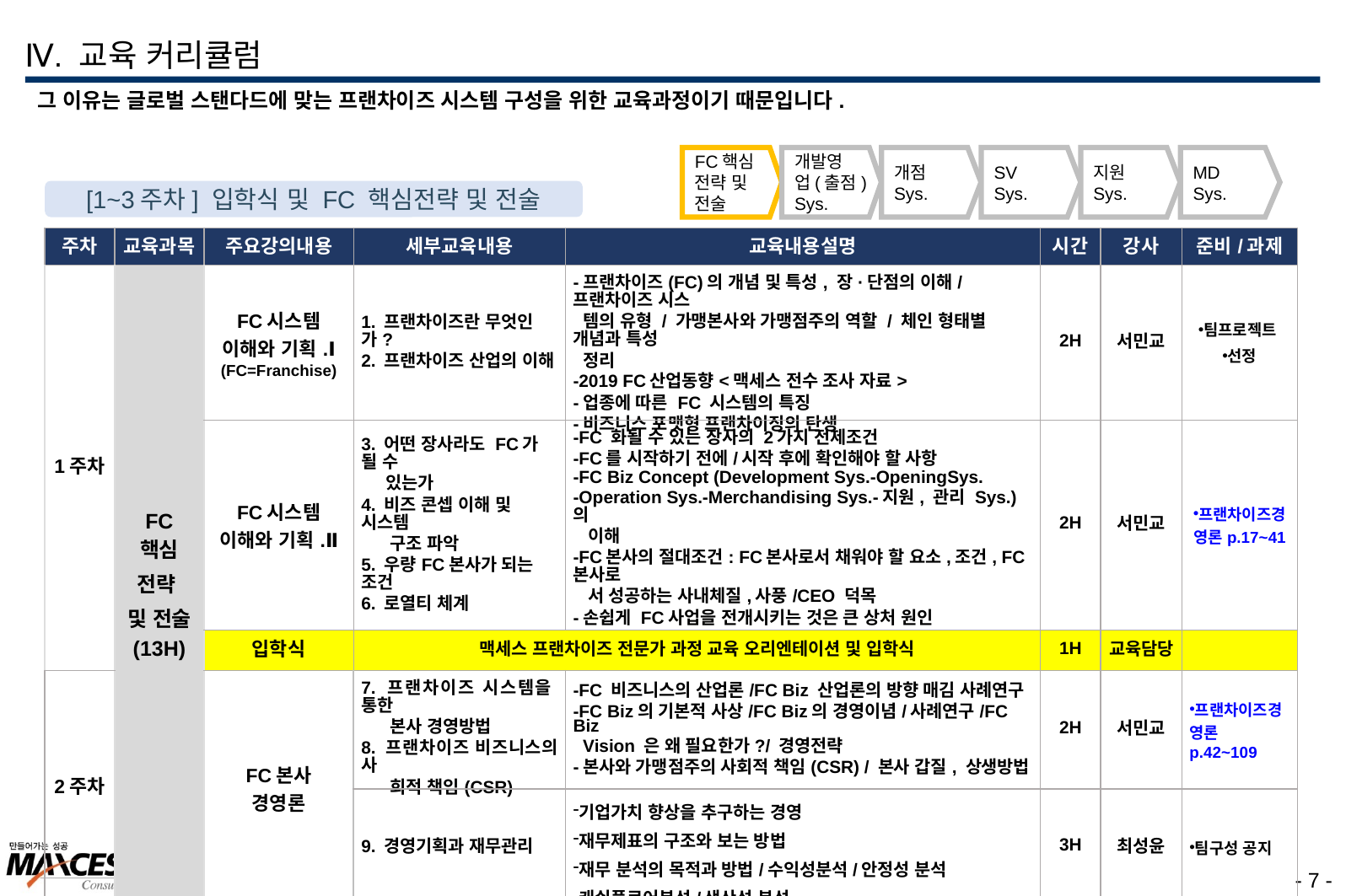

Ⅳ. 교육 커리큘럼
그 이유는 글로벌 스탠다드에 맞는 프랜차이즈 시스템 구성을 위한 교육과정이기 때문입니다.
FC핵심
전략 및
전술
개발영
업(출점)
Sys.
개점
Sys.
SV
Sys.
지원
Sys.
MD
Sys.
[1~3주차] 입학식 및 FC 핵심전략 및 전술
| 주차 | 교육과목 | 주요강의내용 | 세부교육내용 | 교육내용설명 | 시간 | 강사 | 준비/과제 |
| --- | --- | --- | --- | --- | --- | --- | --- |
| 1주차 | FC 핵심 전략 및 전술 (13H) | FC시스템 이해와 기획.Ⅰ (FC=Franchise) | 1. 프랜차이즈란 무엇인가? 2. 프랜차이즈 산업의 이해 | -프랜차이즈(FC)의 개념 및 특성, 장·단점의 이해/ 프랜차이즈 시스 템의 유형 / 가맹본사와 가맹점주의 역할 / 체인 형태별 개념과 특성 정리 -2019 FC산업동향<맥세스 전수 조사 자료> -업종에 따른 FC 시스템의 특징 -비즈니스 포맷형 프랜차이징의 탄생 | 2H | 서민교 | 팀프로젝트 선정 |
|  |  | FC시스템 이해와 기획.Ⅱ | 3. 어떤 장사라도 FC가 될 수 있는가 4. 비즈 콘셉 이해 및 시스템 구조 파악 5. 우량FC본사가 되는 조건 6. 로열티 체계 | -FC 화될 수 있는 장사의 2가지 전제조건 -FC를 시작하기 전에/시작 후에 확인해야 할 사항 -FC Biz Concept (Development Sys.-OpeningSys. -Operation Sys.-Merchandising Sys.-지원, 관리 Sys.)의 이해 -FC본사의 절대조건: FC본사로서 채워야 할 요소,조건, FC본사로 서 성공하는 사내체질,사풍/CEO 덕목 -손쉽게 FC사업을 전개시키는 것은 큰 상처 원인 -로열티 체계 구축을 위한 조건 | 2H | 서민교 | 프랜차이즈경영론p.17~41 |
|  |  | 입학식 | 맥세스 프랜차이즈 전문가 과정 교육 오리엔테이션 및 입학식 |  | 1H | 교육담당 |  |
| 2주차 |  | FC본사 경영론 | 7. 프랜차이즈 시스템을 통한 본사 경영방법 8. 프랜차이즈 비즈니스의 사 회적 책임(CSR) | -FC 비즈니스의 산업론/FC Biz 산업론의 방향 매김 사례연구 -FC Biz의 기본적 사상/FC Biz의 경영이념/사례연구/FC Biz Vision 은 왜 필요한가?/ 경영전략 -본사와 가맹점주의 사회적 책임(CSR) / 본사 갑질, 상생방법 | 2H | 서민교 | 프랜차이즈경영론p.42~109 |
|  |  |  | 9. 경영기획과 재무관리 | 기업가치 향상을 추구하는 경영 재무제표의 구조와 보는 방법 재무 분석의 목적과 방법/수익성분석/안정성 분석 캐쉬플로어분석/생산성 분석 | 3H | 최성윤 | 팀구성 공지 |
- 7 -